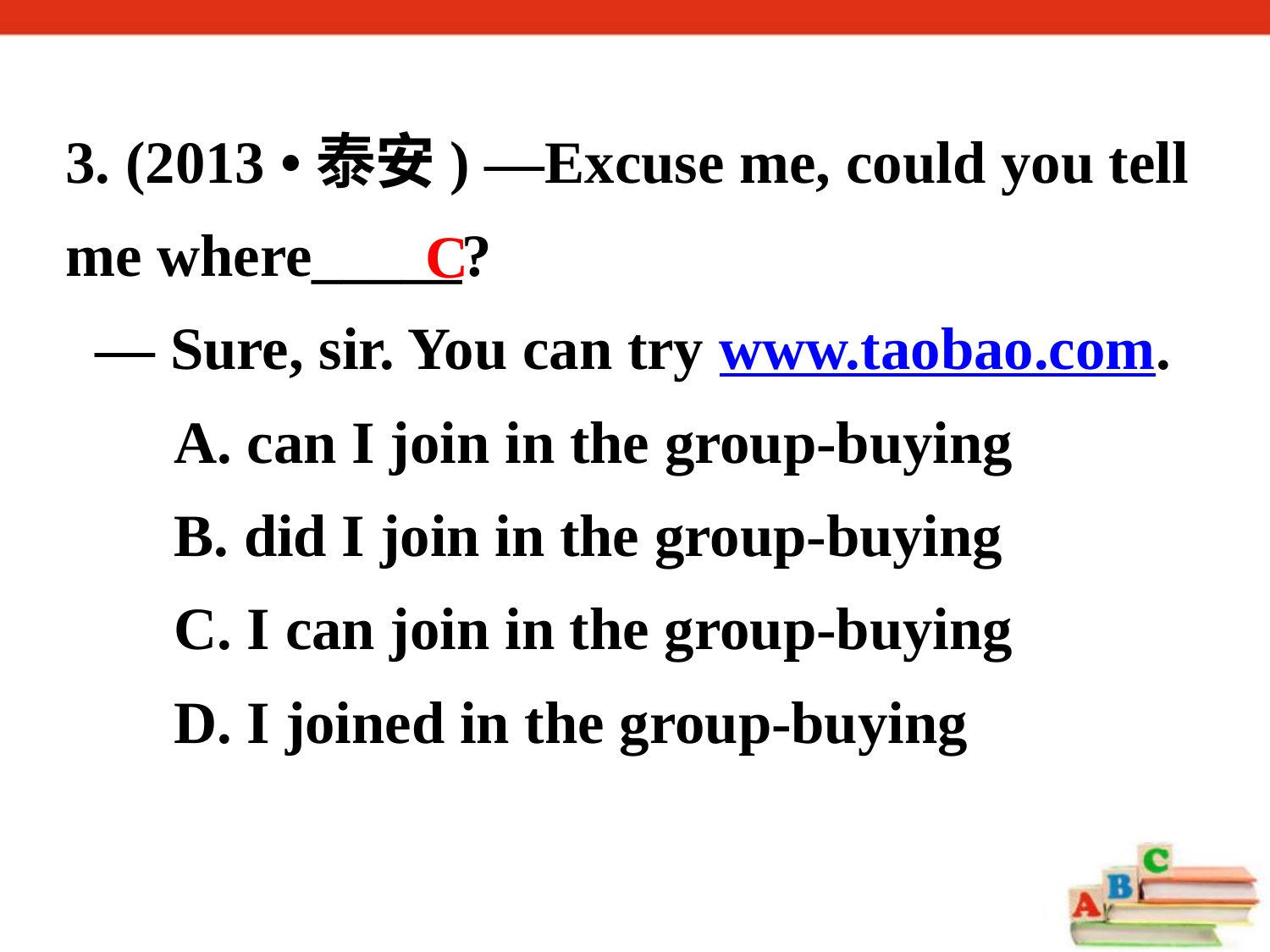

3. (2013 •泰安) —Excuse me, could you tell me where_____?
  — Sure, sir. You can try www.taobao.com.
   A. can I join in the group-buying
   B. did I join in the group-buying
   C. I can join in the group-buying
   D. I joined in the group-buying
C